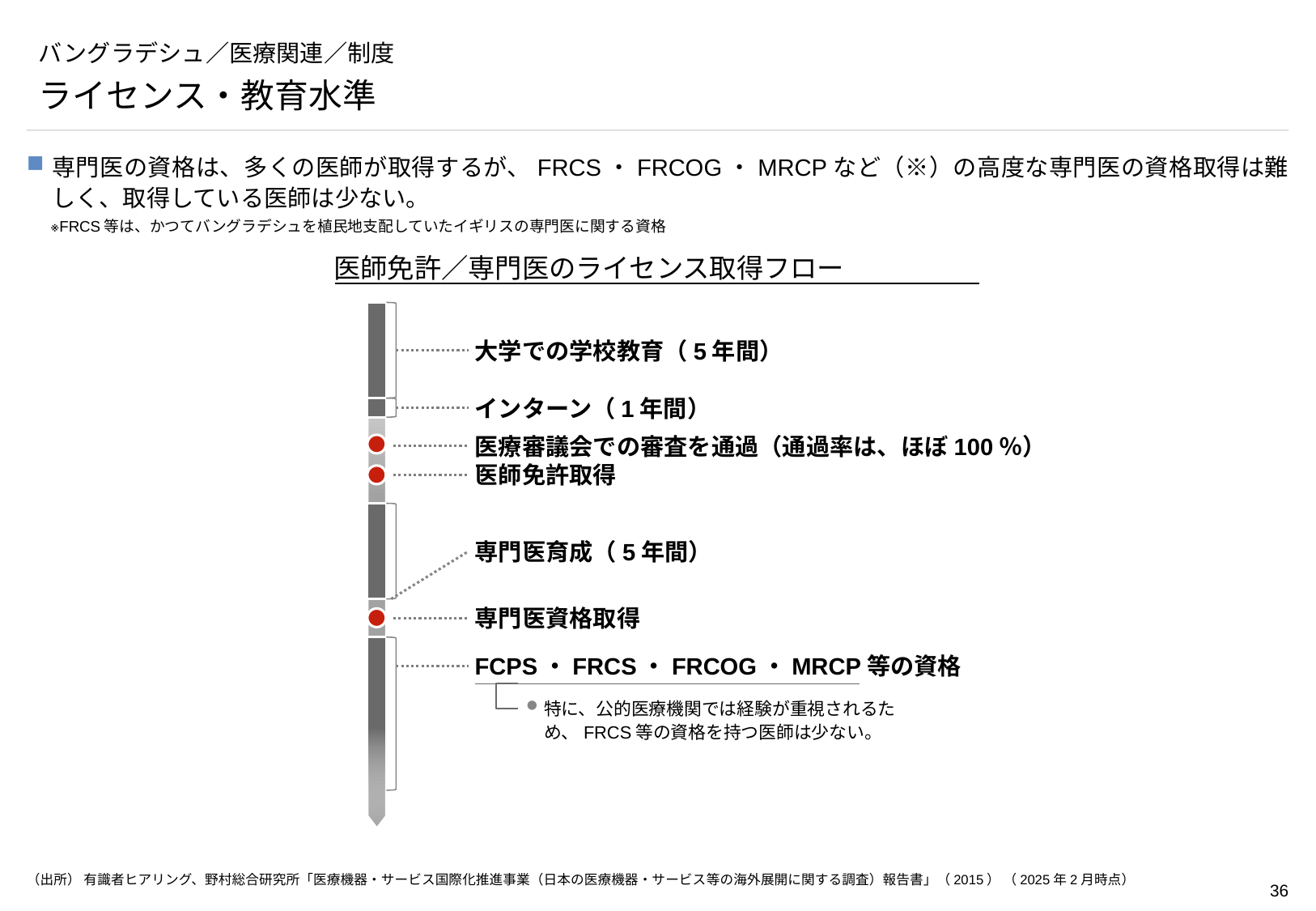

# バングラデシュ／医療関連／制度
ライセンス・教育水準
専門医の資格は、多くの医師が取得するが、FRCS・FRCOG・MRCPなど（※）の高度な専門医の資格取得は難しく、取得している医師は少ない。
※FRCS等は、かつてバングラデシュを植民地支配していたイギリスの専門医に関する資格
医師免許／専門医のライセンス取得フロー

大学での学校教育（5年間）
インターン（1年間）

医療審議会での審査を通過（通過率は、ほぼ100％）

医師免許取得

専門医育成（5年間）

専門医資格取得

FCPS・FRCS・FRCOG・MRCP等の資格

特に、公的医療機関では経験が重視されるため、FRCS等の資格を持つ医師は少ない。
（出所） 有識者ヒアリング、野村総合研究所「医療機器・サービス国際化推進事業（日本の医療機器・サービス等の海外展開に関する調査）報告書」（2015） （2025年2月時点）